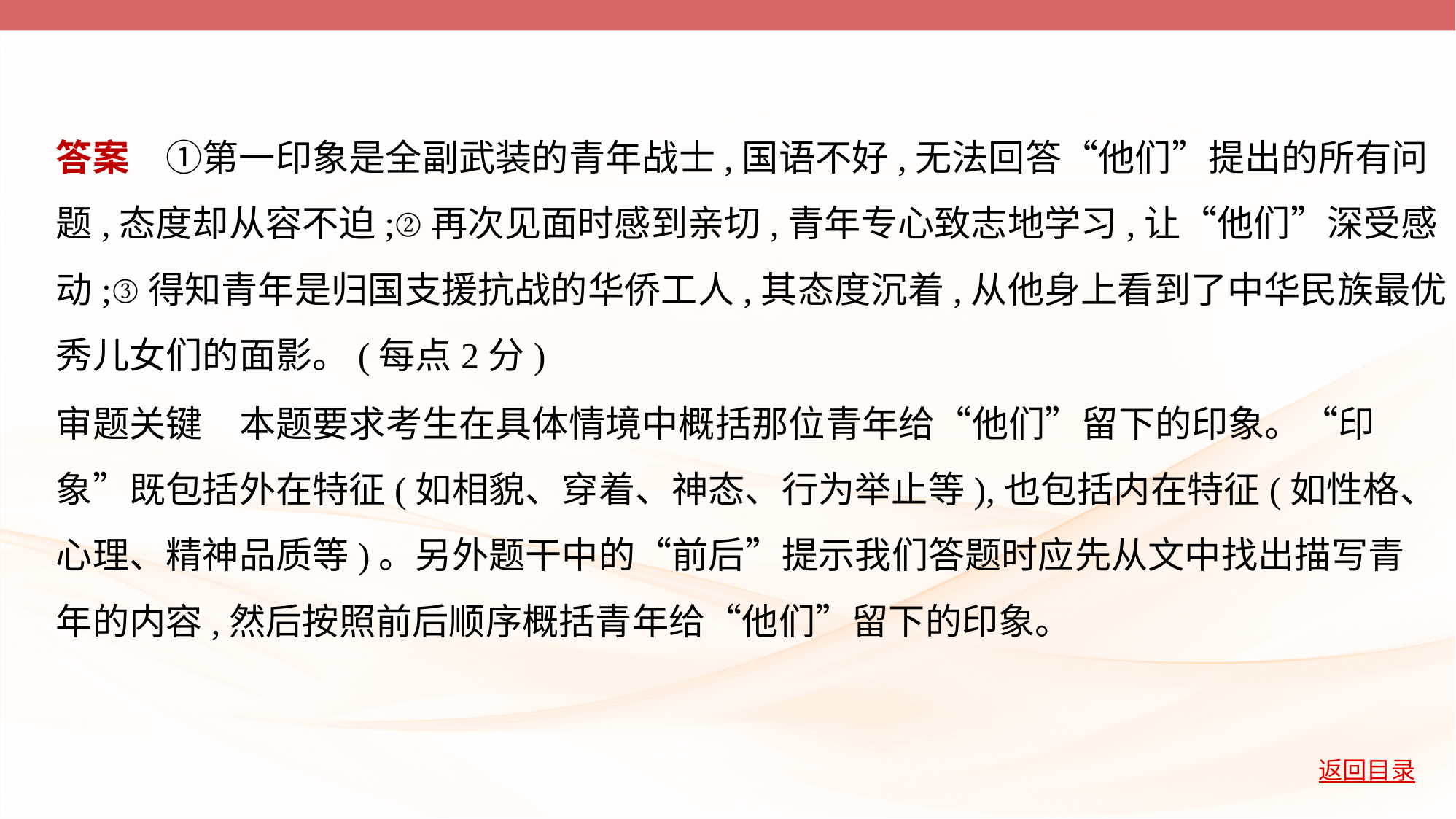

答案　①第一印象是全副武装的青年战士,国语不好,无法回答“他们”提出的所有问
题,态度却从容不迫;②再次见面时感到亲切,青年专心致志地学习,让“他们”深受感
动;③得知青年是归国支援抗战的华侨工人,其态度沉着,从他身上看到了中华民族最优
秀儿女们的面影。(每点2分)
审题关键　本题要求考生在具体情境中概括那位青年给“他们”留下的印象。“印
象”既包括外在特征(如相貌、穿着、神态、行为举止等),也包括内在特征(如性格、
心理、精神品质等)。另外题干中的“前后”提示我们答题时应先从文中找出描写青
年的内容,然后按照前后顺序概括青年给“他们”留下的印象。